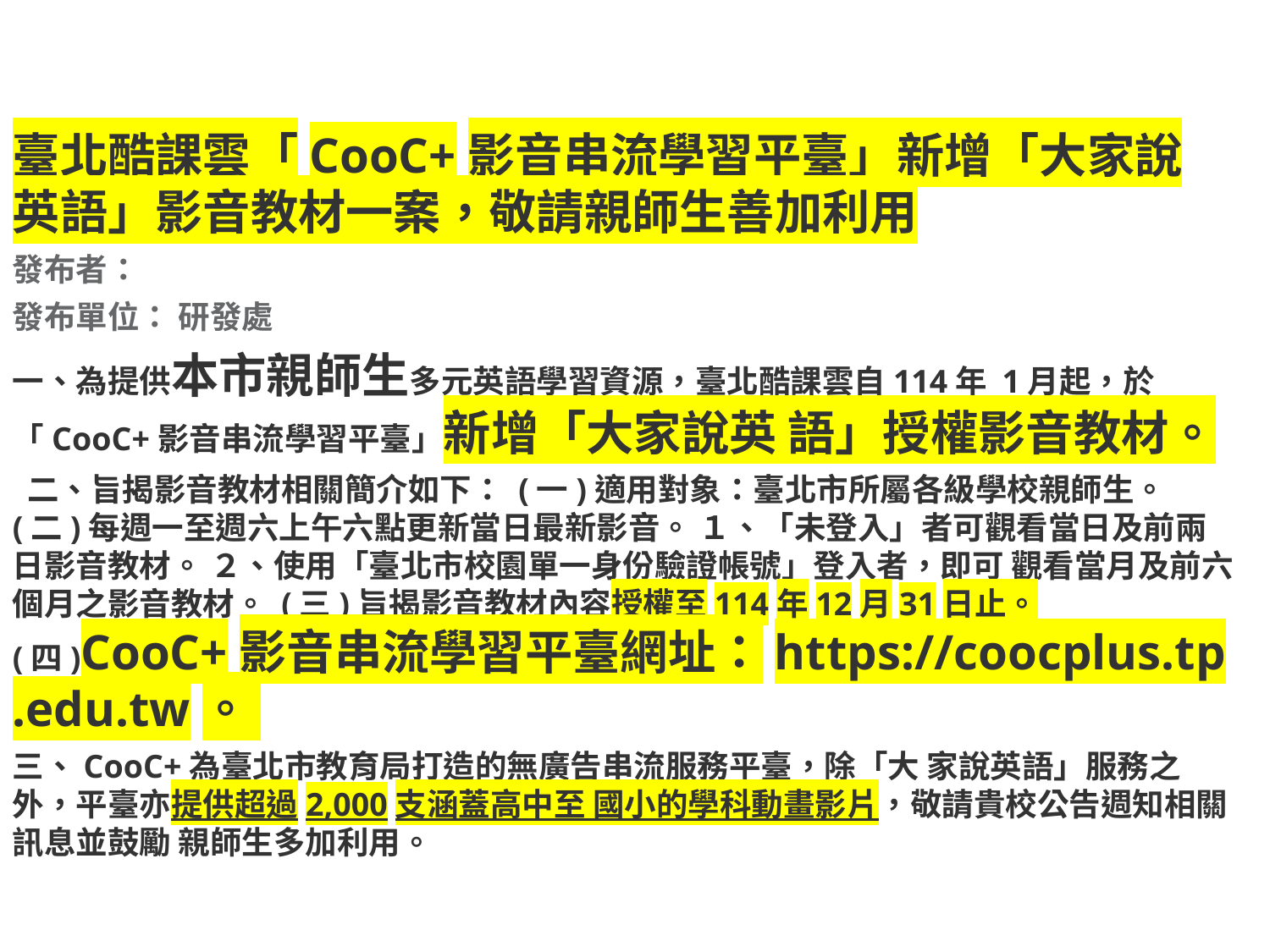

臺北酷課雲「CooC+影音串流學習平臺」新增「大家說 英語」影音教材一案，敬請親師生善加利用
發布者：
發布單位： 研發處
一、為提供本市親師生多元英語學習資源，臺北酷課雲自114年 1月起，於「CooC+影音串流學習平臺」新增「大家說英 語」授權影音教材。
 二、旨揭影音教材相關簡介如下： (一)適用對象：臺北市所屬各級學校親師生。 (二)每週一至週六上午六點更新當日最新影音。 １、「未登入」者可觀看當日及前兩日影音教材。 ２、使用「臺北市校園單一身份驗證帳號」登入者，即可 觀看當月及前六個月之影音教材。 (三)旨揭影音教材內容授權至114年12月31日止。 (四)CooC+影音串流學習平臺網址：https://coocplus.tp.edu.tw。
三、CooC+為臺北市教育局打造的無廣告串流服務平臺，除「大 家說英語」服務之外，平臺亦提供超過2,000支涵蓋高中至 國小的學科動畫影片，敬請貴校公告週知相關訊息並鼓勵 親師生多加利用。